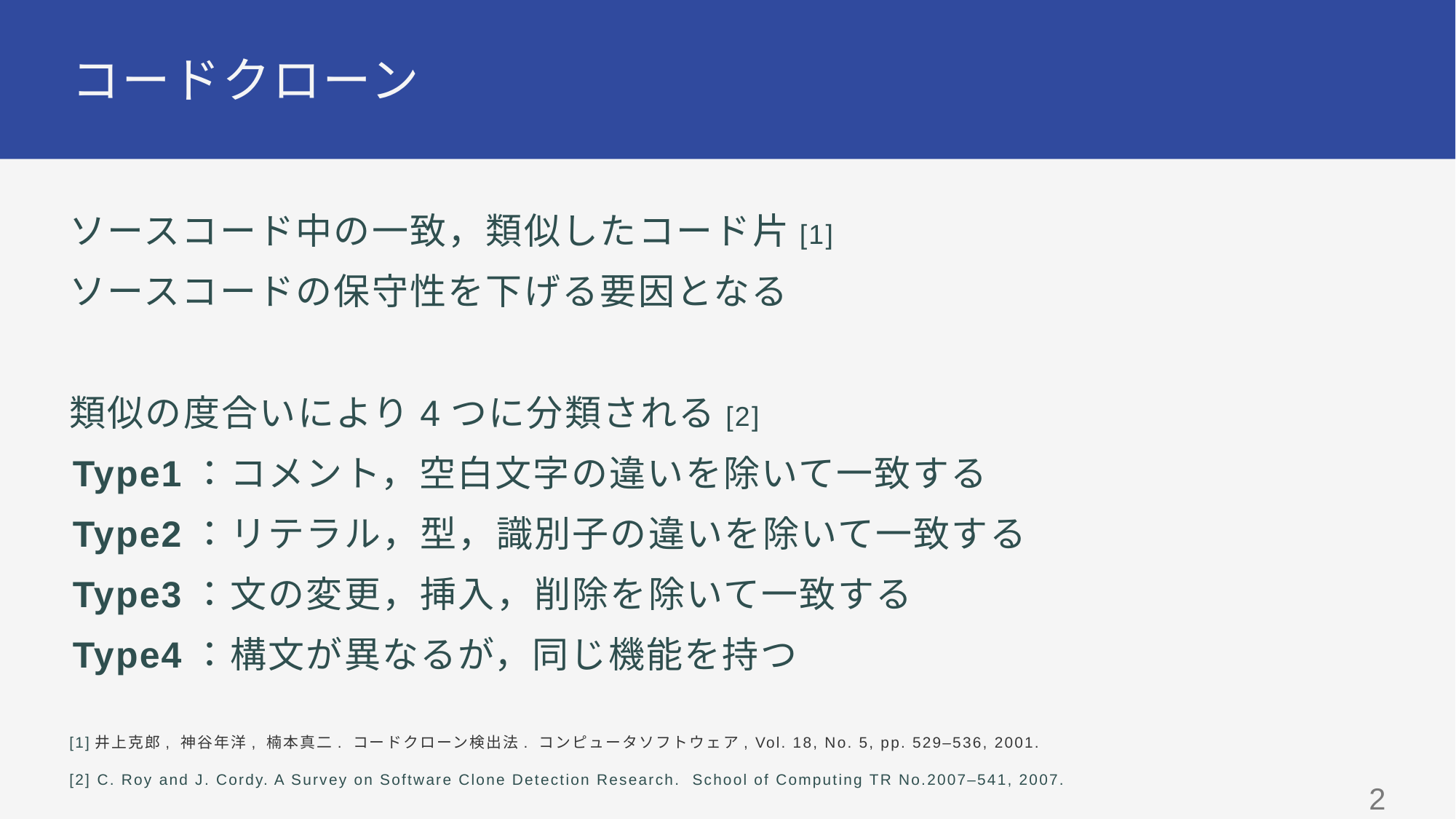

# コードクローン
ソースコード中の一致，類似したコード片[1]
ソースコードの保守性を下げる要因となる

類似の度合いにより4つに分類される[2]
Type1：コメント，空白文字の違いを除いて一致する
Type2：リテラル，型，識別子の違いを除いて一致する
Type3：文の変更，挿入，削除を除いて一致する
Type4：構文が異なるが，同じ機能を持つ

[1]井上克郎, 神谷年洋, 楠本真二. コードクローン検出法. コンピュータソフトウェア, Vol. 18, No. 5, pp. 529–536, 2001.
[2] C. Roy and J. Cordy. A Survey on Software Clone Detection Research.  School of Computing TR No.2007–541, 2007.

2